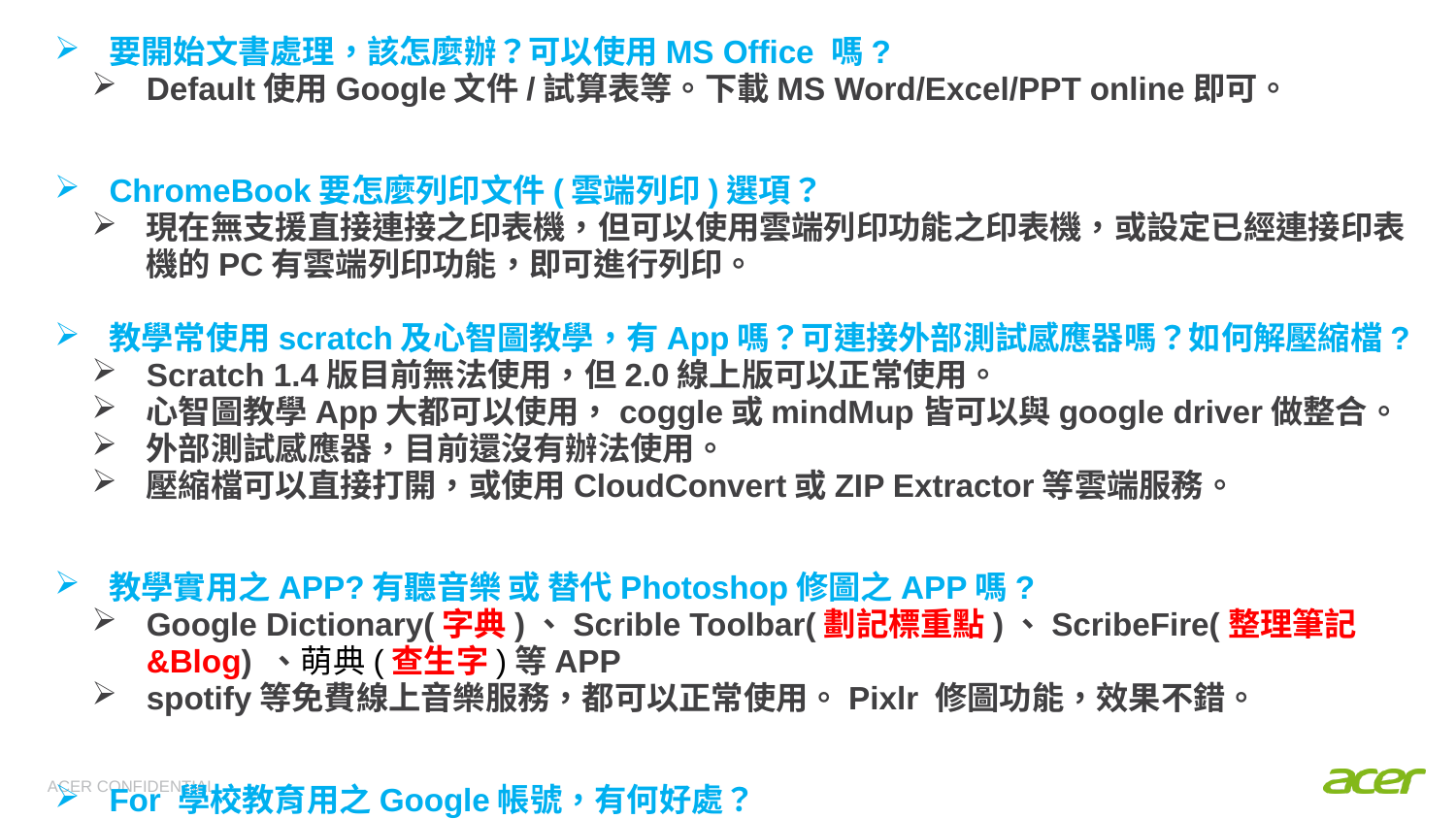

要開始文書處理，該怎麼辦？可以使用MS Office 嗎?
Default使用Google文件/試算表等。下載MS Word/Excel/PPT online即可。

ChromeBook要怎麼列印文件(雲端列印)選項？
現在無支援直接連接之印表機，但可以使用雲端列印功能之印表機，或設定已經連接印表機的PC有雲端列印功能，即可進行列印。

教學常使用scratch及心智圖教學，有App嗎？可連接外部測試感應器嗎？如何解壓縮檔?
Scratch 1.4版目前無法使用，但2.0線上版可以正常使用。
心智圖教學App大都可以使用，coggle或mindMup皆可以與google driver做整合。
外部測試感應器，目前還沒有辦法使用。
壓縮檔可以直接打開，或使用CloudConvert或ZIP Extractor等雲端服務。

教學實用之APP?有聽音樂 或 替代Photoshop修圖之APP嗎?
Google Dictionary(字典)、Scrible Toolbar(劃記標重點)、ScribeFire(整理筆記&Blog) 、萌典(查生字)等APP
spotify等免費線上音樂服務，都可以正常使用。Pixlr 修圖功能，效果不錯。

For 學校教育用之Google帳號，有何好處？
Google Driver容量無限大(使用學校帳號10TB+N) 。